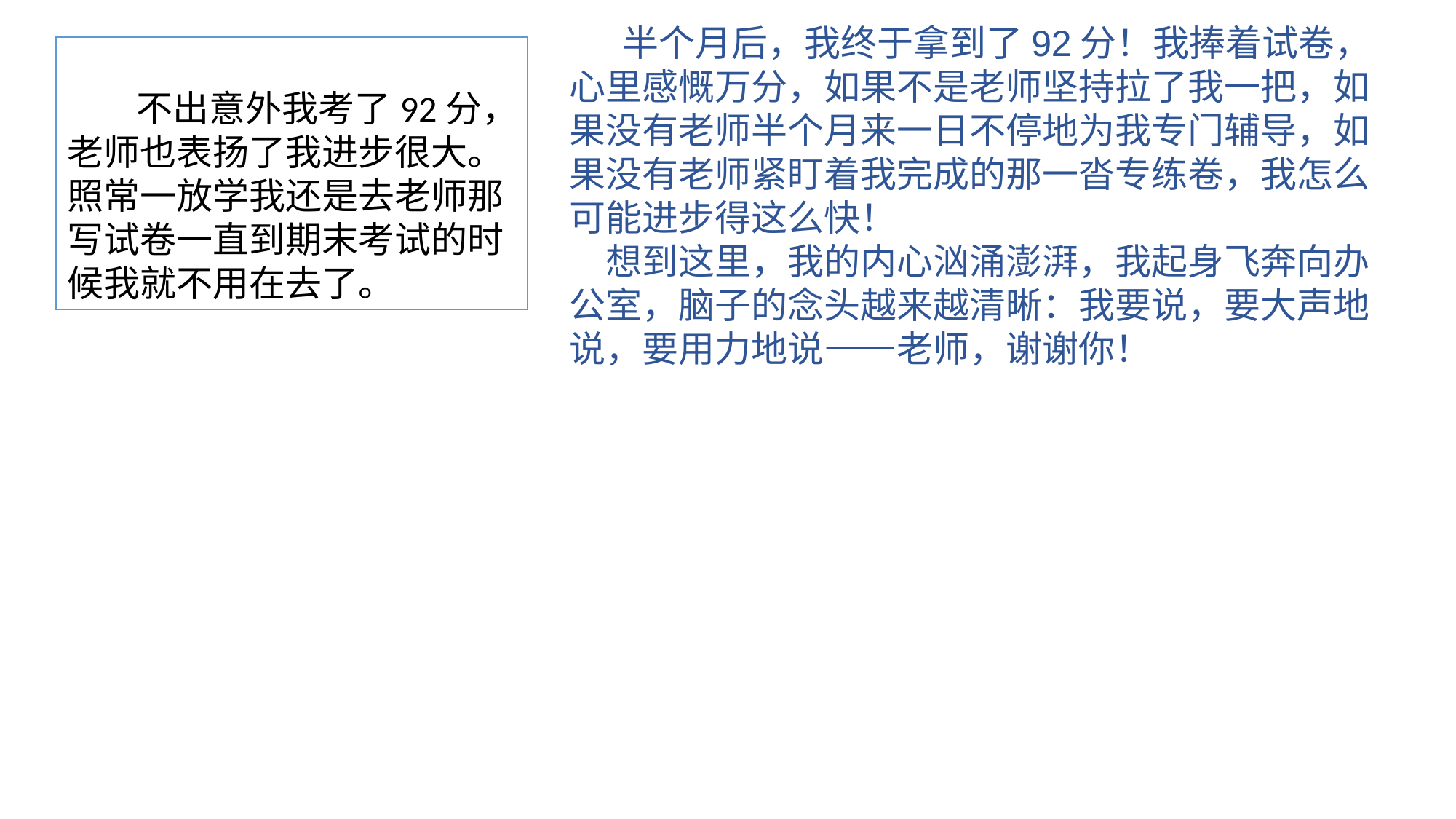

半个月后，我终于拿到了92分！我捧着试卷，心里感慨万分，如果不是老师坚持拉了我一把，如果没有老师半个月来一日不停地为我专门辅导，如果没有老师紧盯着我完成的那一沓专练卷，我怎么可能进步得这么快！
想到这里，我的内心汹涌澎湃，我起身飞奔向办公室，脑子的念头越来越清晰：我要说，要大声地说，要用力地说——老师，谢谢你！
   不出意外我考了92分，老师也表扬了我进步很大。照常一放学我还是去老师那写试卷一直到期末考试的时候我就不用在去了。
#